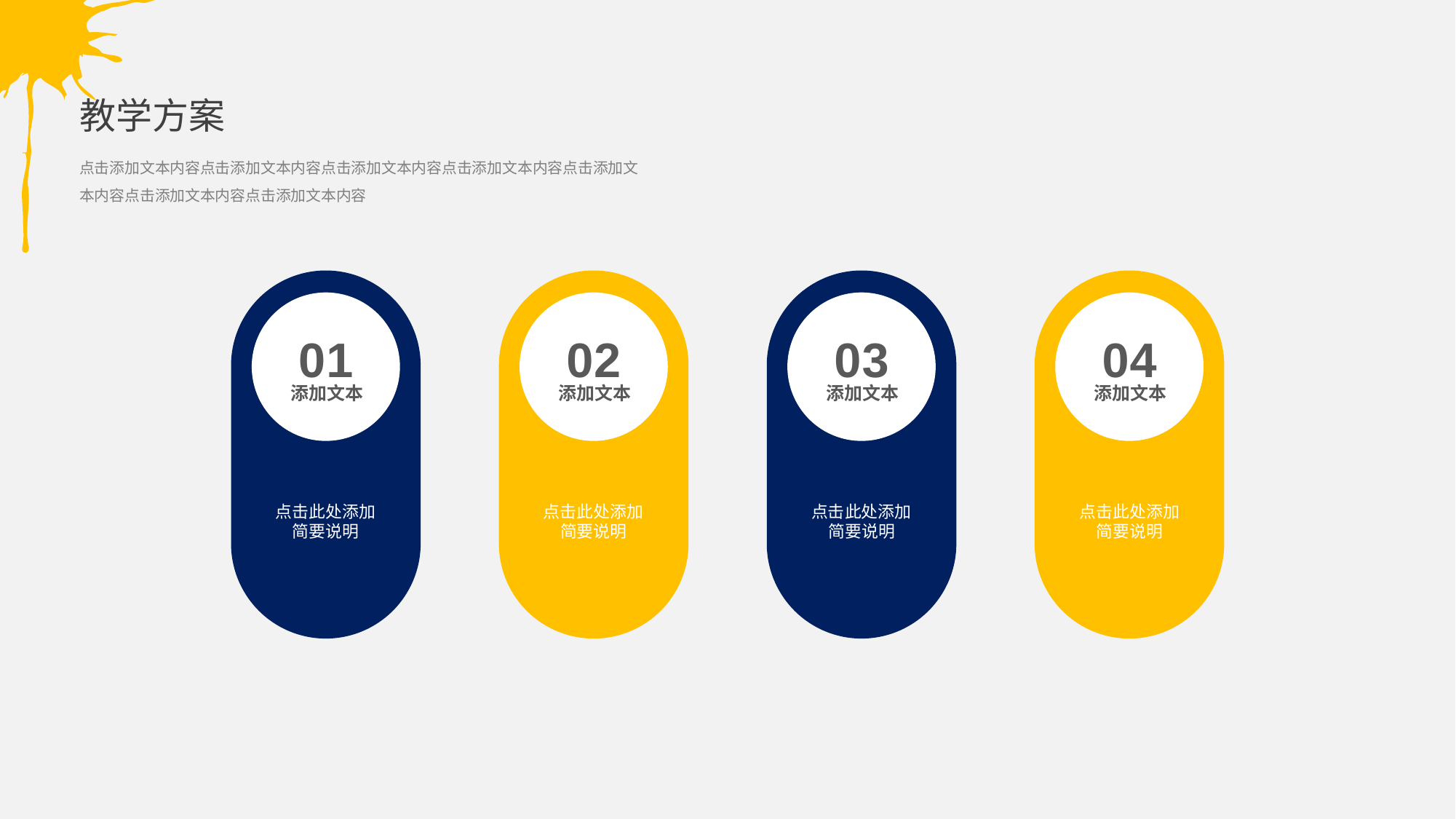

教学方案
点击添加文本内容点击添加文本内容点击添加文本内容点击添加文本内容点击添加文本内容点击添加文本内容点击添加文本内容

01

添加文本
点击此处添加
简要说明

02

添加文本
点击此处添加
简要说明

03

添加文本
点击此处添加
简要说明

04

添加文本
点击此处添加
简要说明